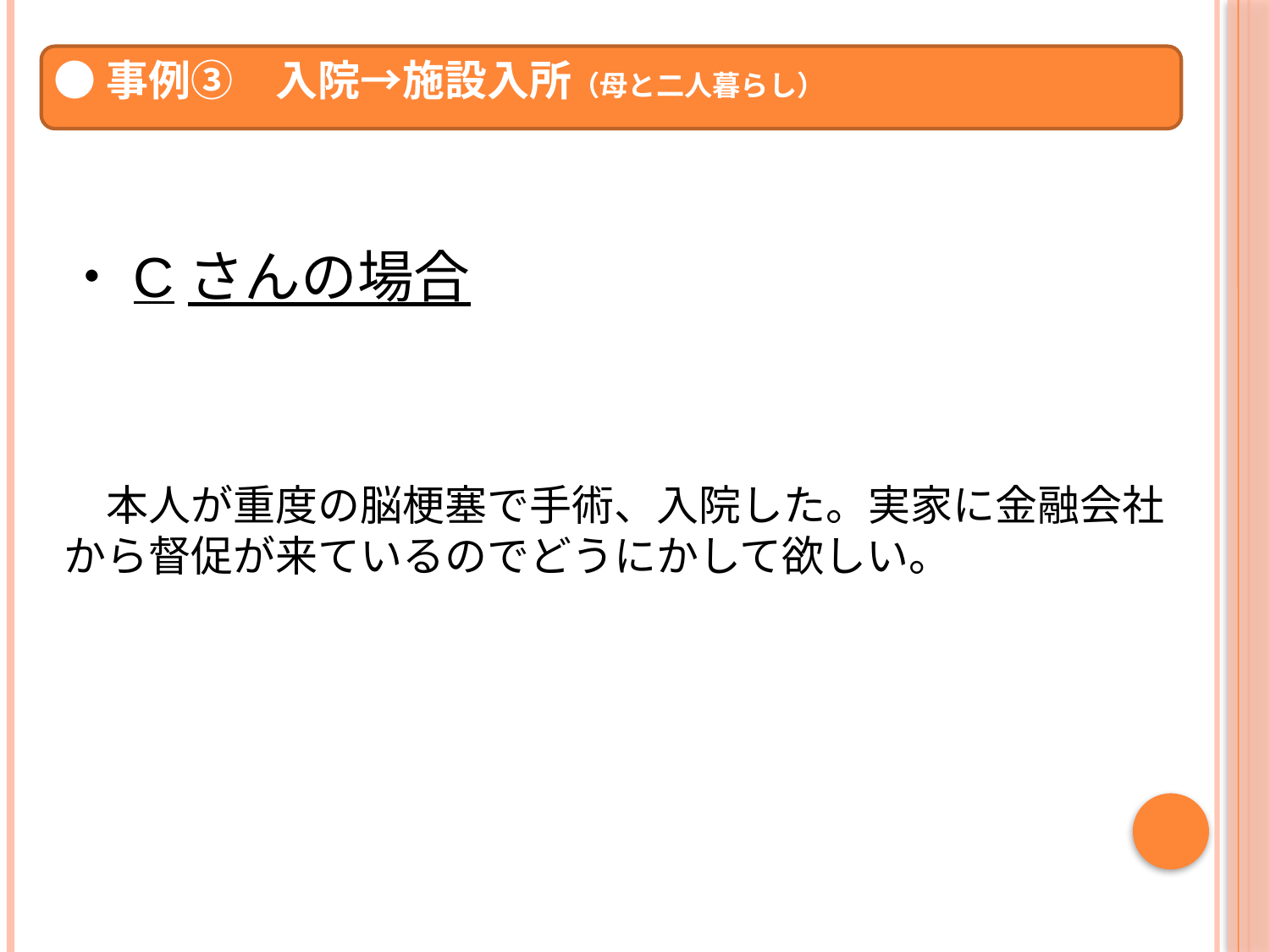

●事例③　入院→施設入所（母と二人暮らし）

・Cさんの場合

　本人が重度の脳梗塞で手術、入院した。実家に金融会社から督促が来ているのでどうにかして欲しい。